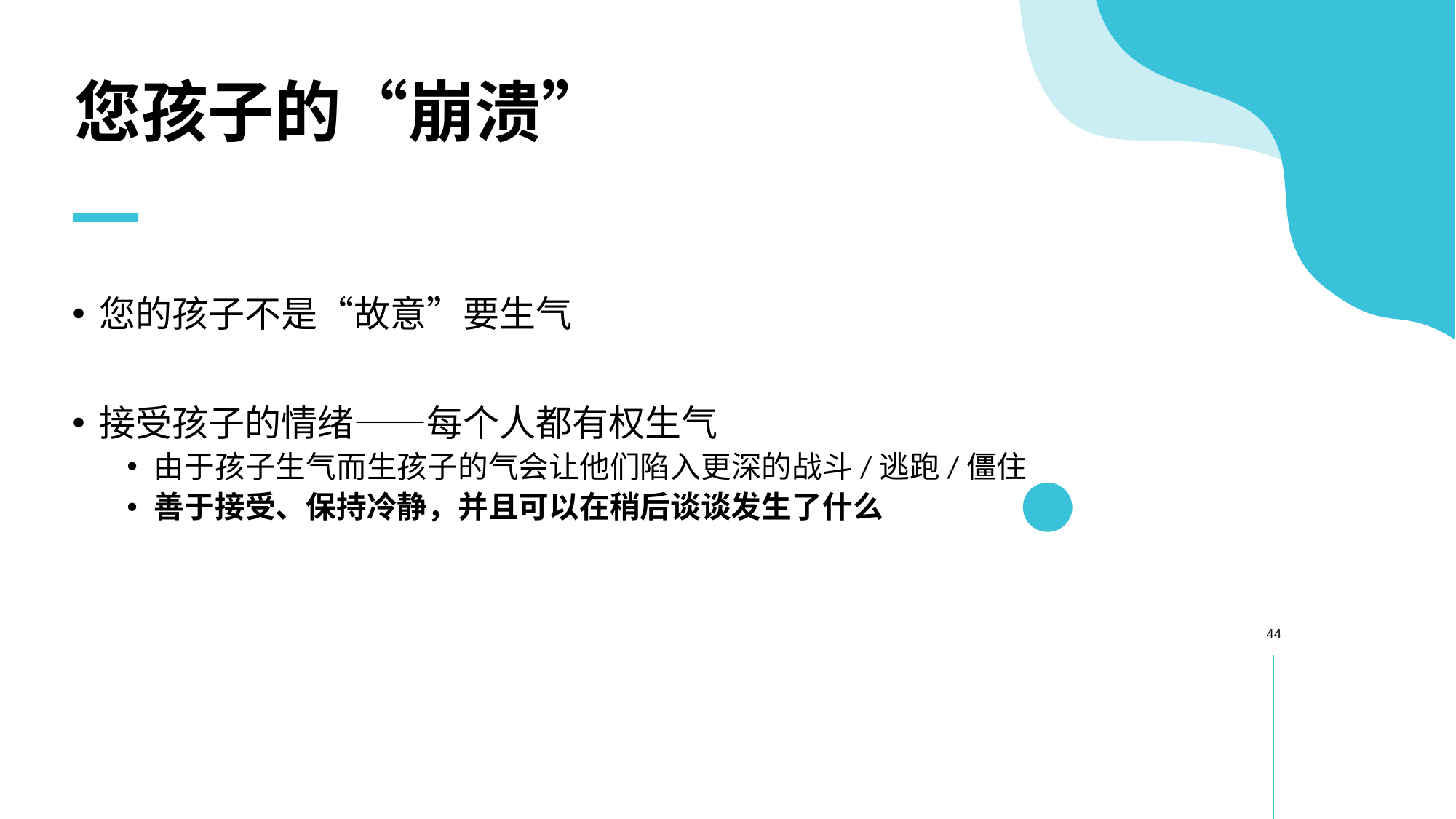

# 您孩子的“崩溃”

您的孩子不是“故意”要生气

接受孩子的情绪——每个人都有权生气
由于孩子生气而生孩子的气会让他们陷入更深的战斗/逃跑/僵住
善于接受、保持冷静，并且可以在稍后谈谈发生了什么

44